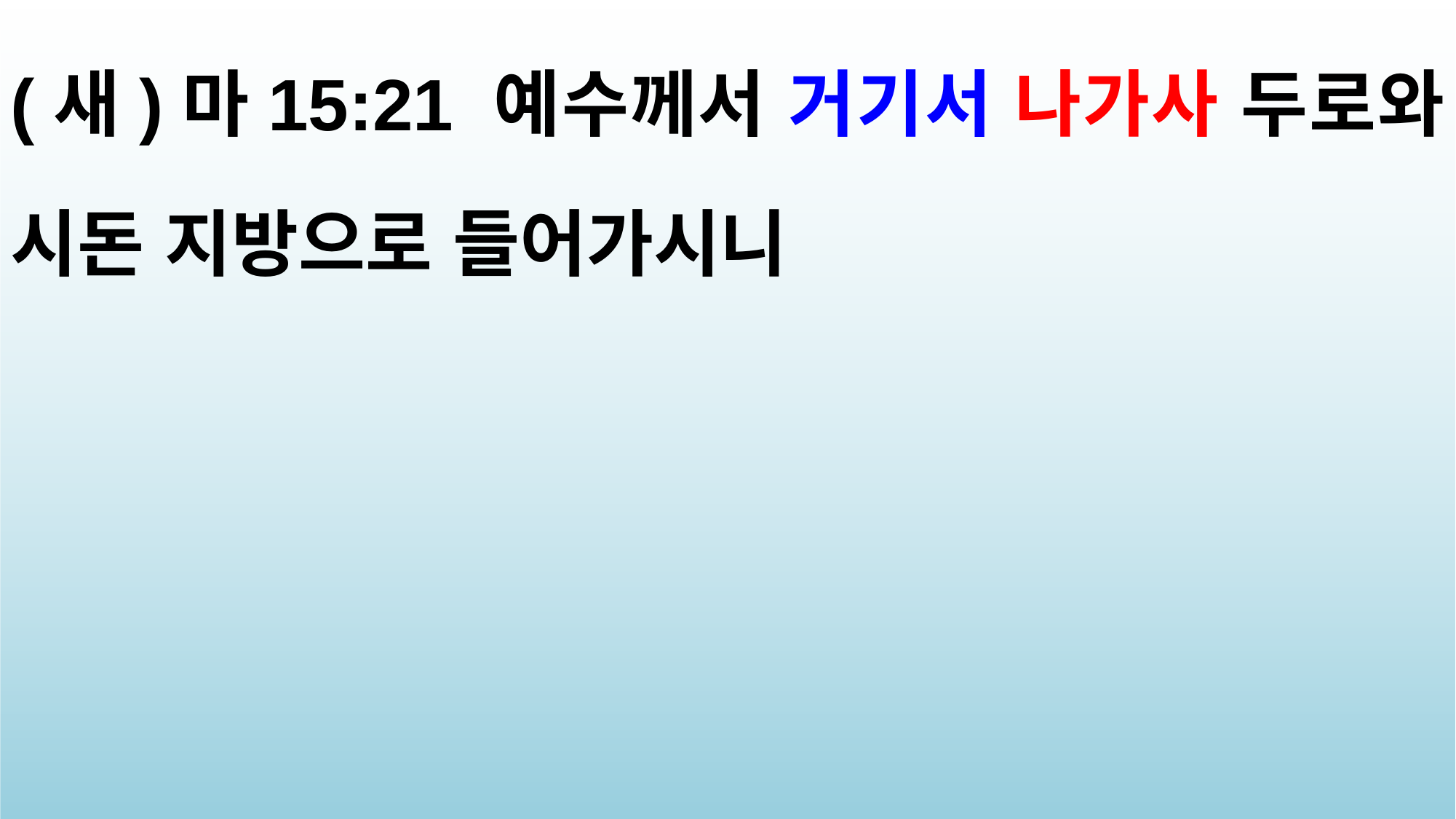

(새)마15:21 예수께서 거기서 나가사 두로와 시돈 지방으로 들어가시니